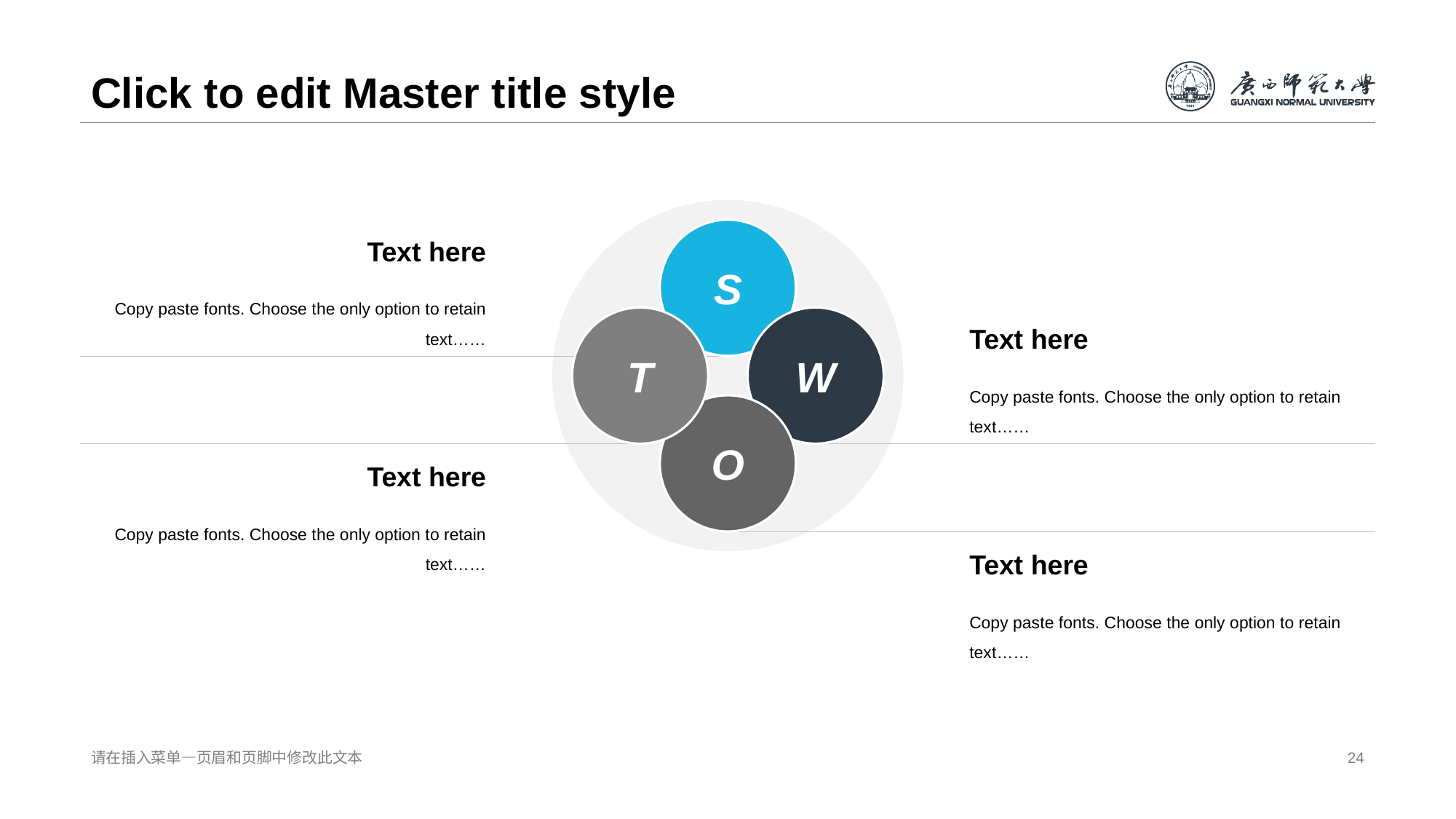

# Click to edit Master title style

Text here
S
Copy paste fonts. Choose the only option to retain text……
Text here
T
W
Copy paste fonts. Choose the only option to retain text……
O
Text here
Copy paste fonts. Choose the only option to retain text……
Text here
Copy paste fonts. Choose the only option to retain text……
请在插入菜单—页眉和页脚中修改此文本
24